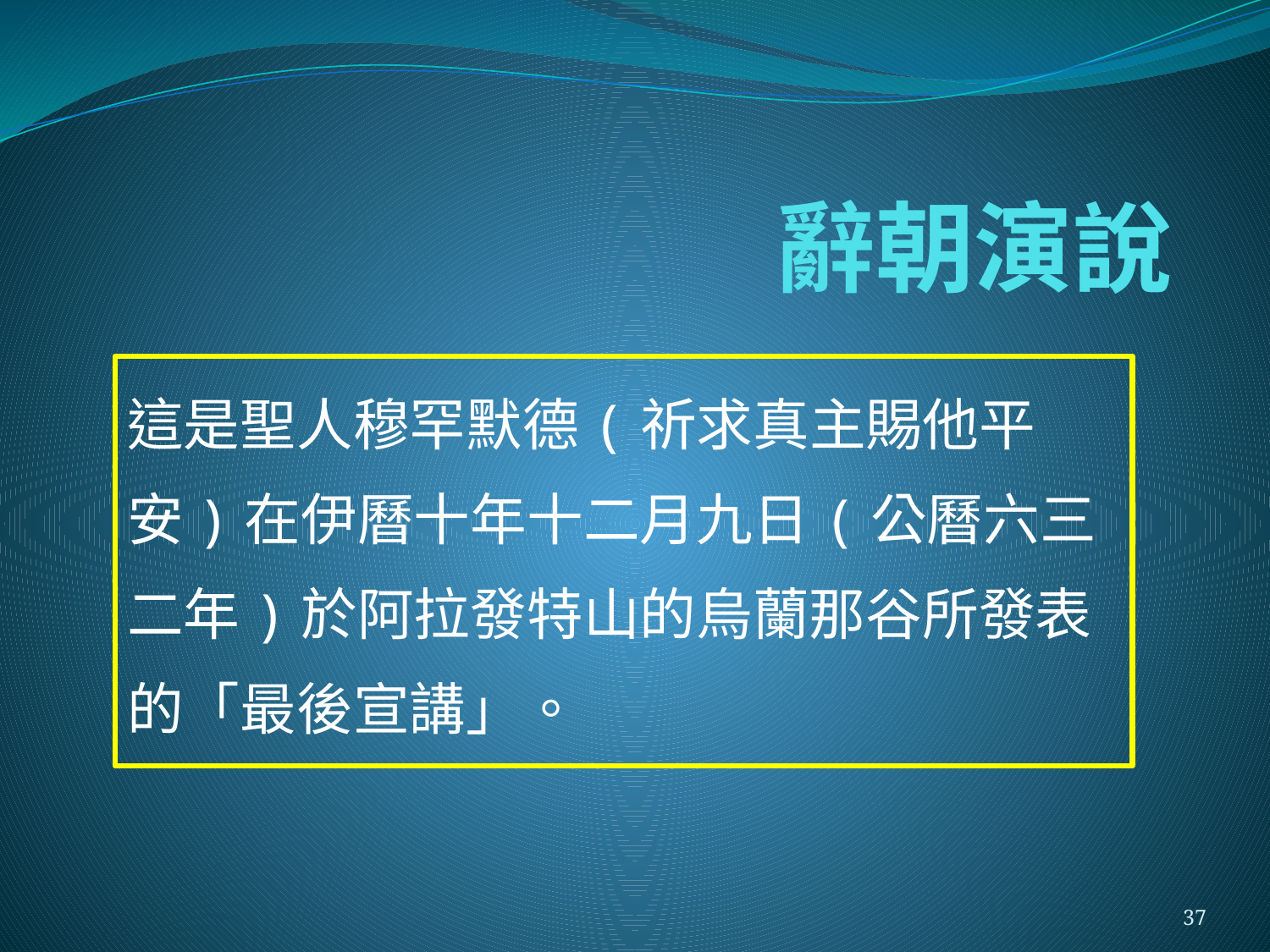

# 辭朝演說
這是聖人穆罕默德(祈求真主賜他平安)在伊曆十年十二月九日(公曆六三二年)於阿拉發特山的烏蘭那谷所發表的「最後宣講」。
37